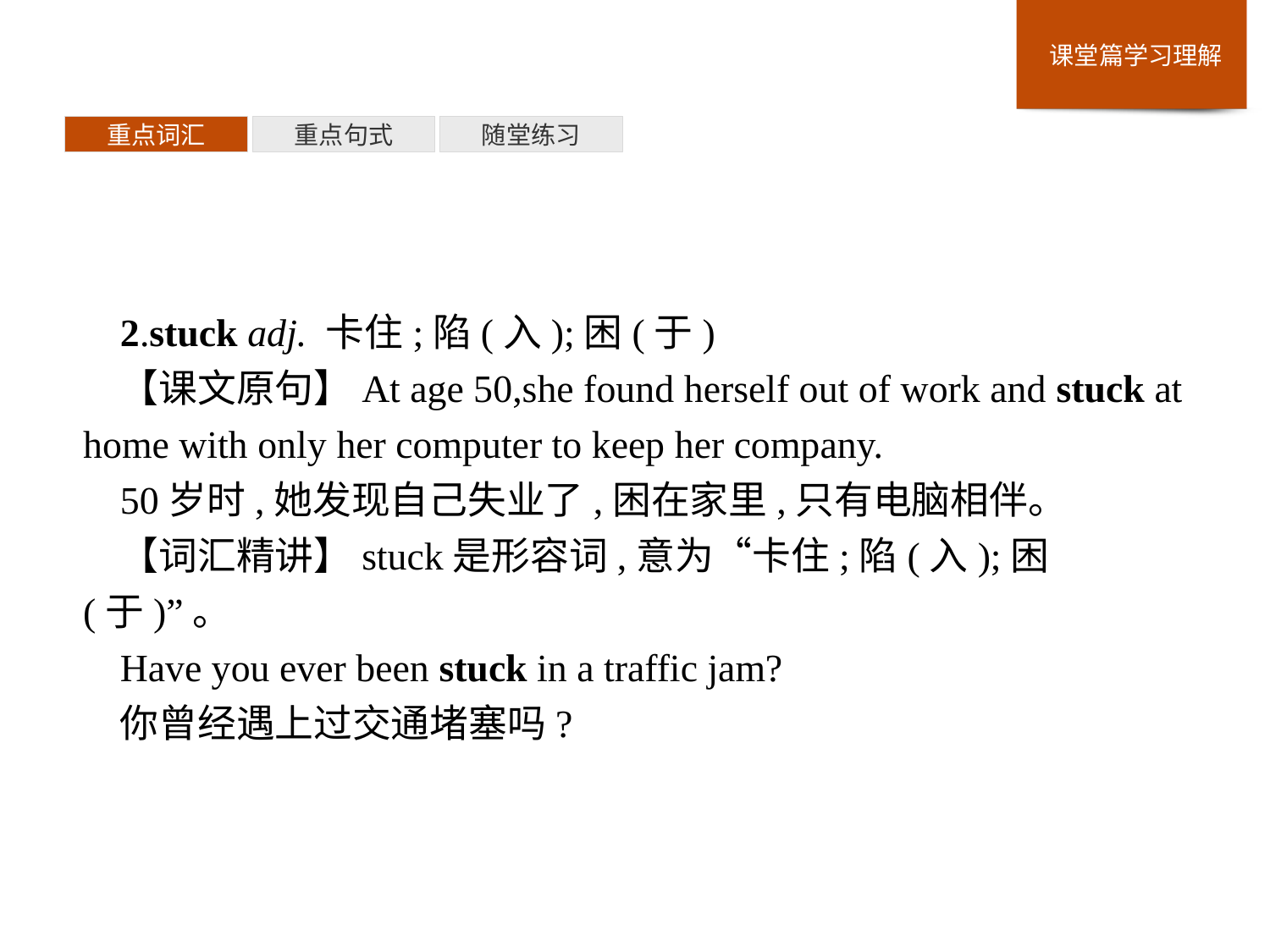

重点词汇
重点句式
随堂练习
2.stuck adj. 卡住;陷(入);困(于)
【课文原句】At age 50,she found herself out of work and stuck at home with only her computer to keep her company.
50岁时,她发现自己失业了,困在家里,只有电脑相伴。
【词汇精讲】stuck是形容词,意为“卡住;陷(入);困(于)”。
Have you ever been stuck in a traffic jam?
你曾经遇上过交通堵塞吗?